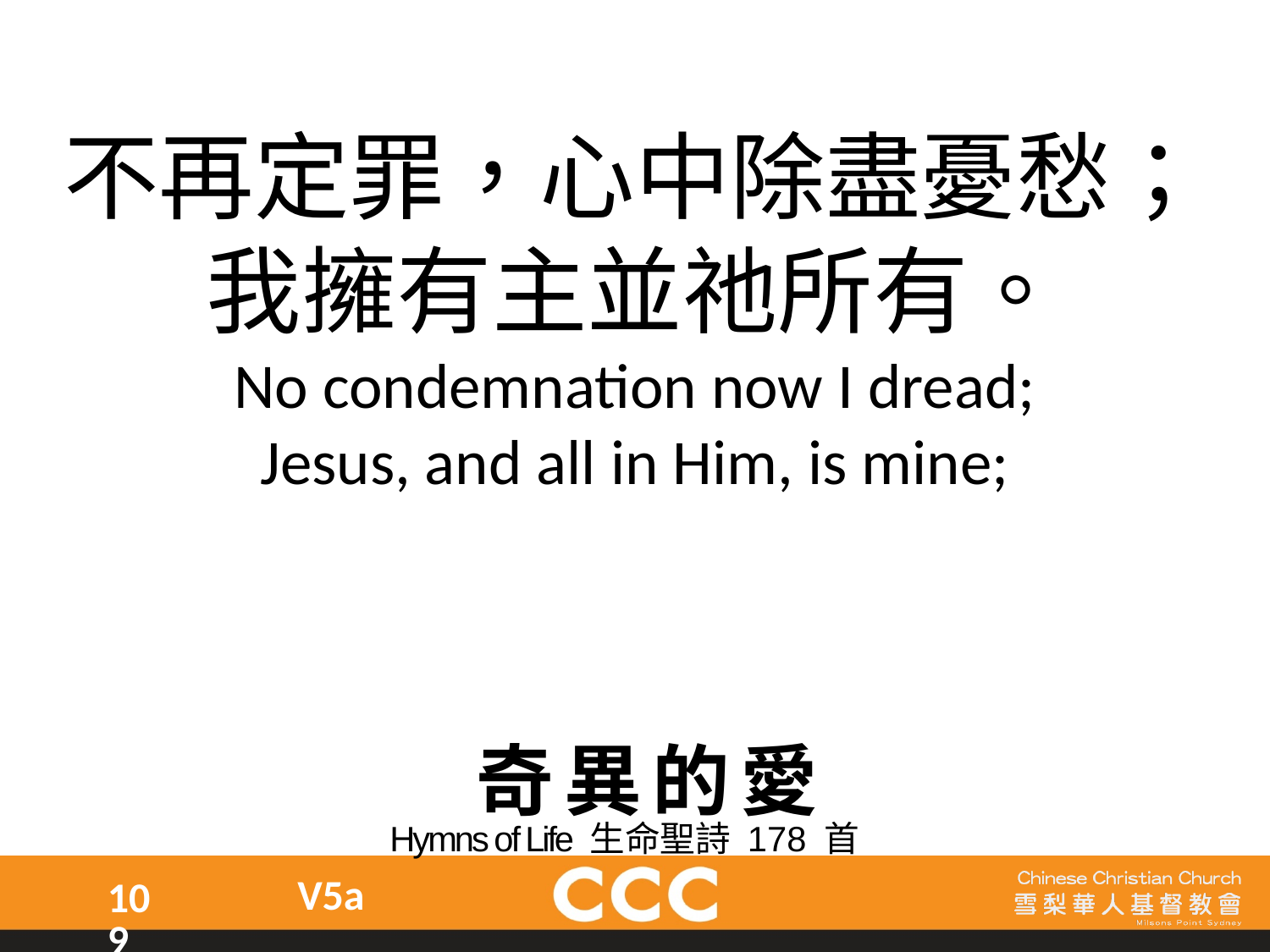

不再定罪，心中除盡憂愁；
我擁有主並祂所有。
No condemnation now I dread;
Jesus, and all in Him, is mine;
奇異的愛
Hymns of Life 生命聖詩 178 首
V5a
109